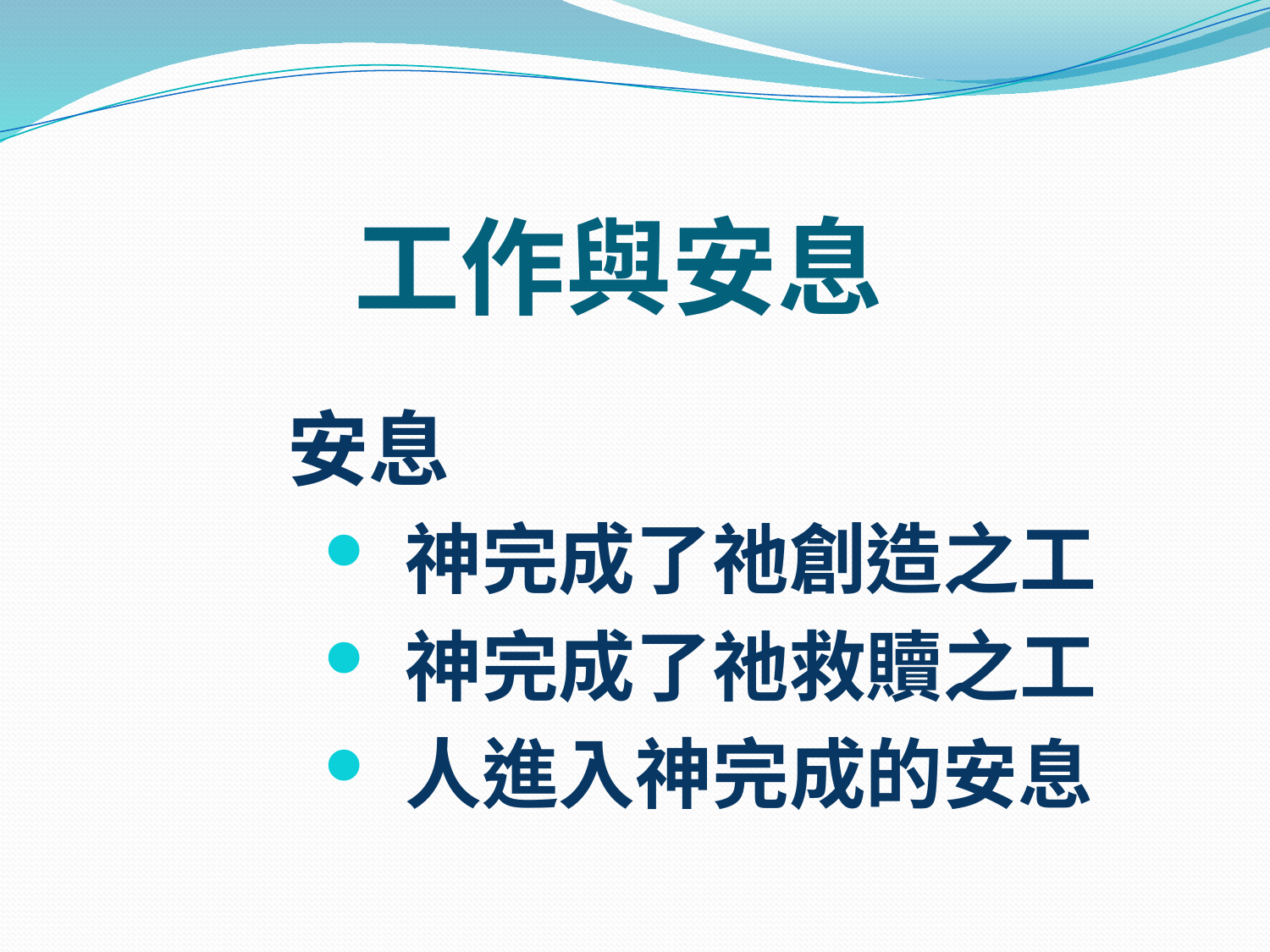

# 工作與安息
安息
 神完成了祂創造之工
 神完成了祂救贖之工
 人進入神完成的安息